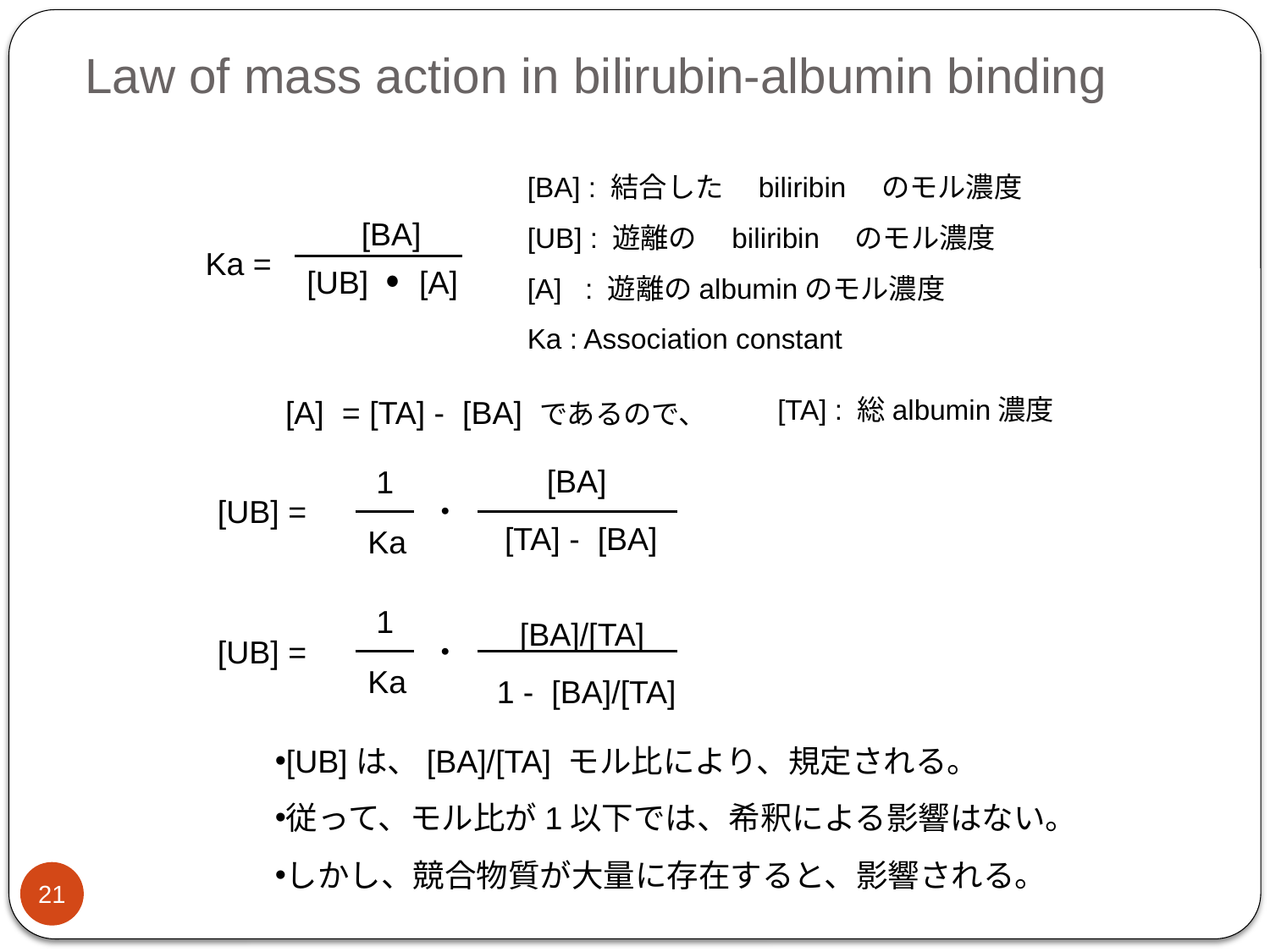

# Law of mass action in bilirubin-albumin binding
[BA] : 結合した　biliribin　のモル濃度
[UB] : 遊離の　biliribin　のモル濃度
[A]   : 遊離のalbuminのモル濃度
Ka : Association constant
[BA]
[UB] ・ [A]

Ka =
[A]  = [TA] -  [BA] であるので、
[TA] : 総albumin濃度
[BA]
 [TA] -  [BA]
1
[UB] =
・
Ka
[BA]/[TA]
1 -  [BA]/[TA]
1
[UB] =
・
Ka
[UB]は、[BA]/[TA] モル比により、規定される。
従って、モル比が1以下では、希釈による影響はない。
しかし、競合物質が大量に存在すると、影響される。
21